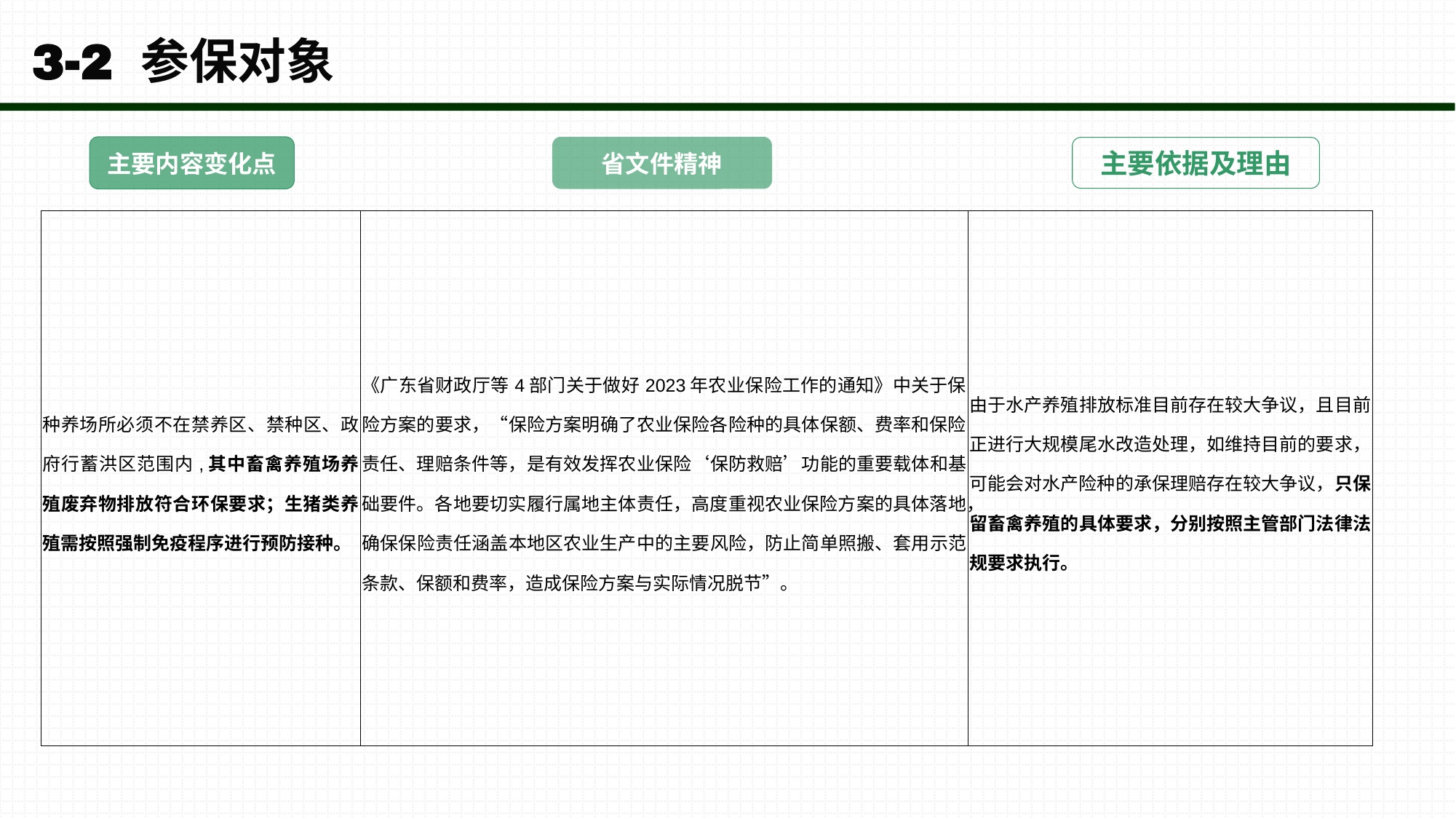

# 3-2 参保对象

主要内容变化点
省文件精神
主要依据及理由
| 种养场所必须不在禁养区、禁种区、政府行蓄洪区范围内,其中畜禽养殖场养殖废弃物排放符合环保要求；生猪类养殖需按照强制免疫程序进行预防接种。 | 《广东省财政厅等4部门关于做好2023年农业保险工作的通知》中关于保险方案的要求，“保险方案明确了农业保险各险种的具体保额、费率和保险责任、理赔条件等，是有效发挥农业保险‘保防救赔’功能的重要载体和基础要件。各地要切实履行属地主体责任，高度重视农业保险方案的具体落地，确保保险责任涵盖本地区农业生产中的主要风险，防止简单照搬、套用示范条款、保额和费率，造成保险方案与实际情况脱节”。 | 由于水产养殖排放标准目前存在较大争议，且目前正进行大规模尾水改造处理，如维持目前的要求，可能会对水产险种的承保理赔存在较大争议，只保留畜禽养殖的具体要求，分别按照主管部门法律法规要求执行。 |
| --- | --- | --- |